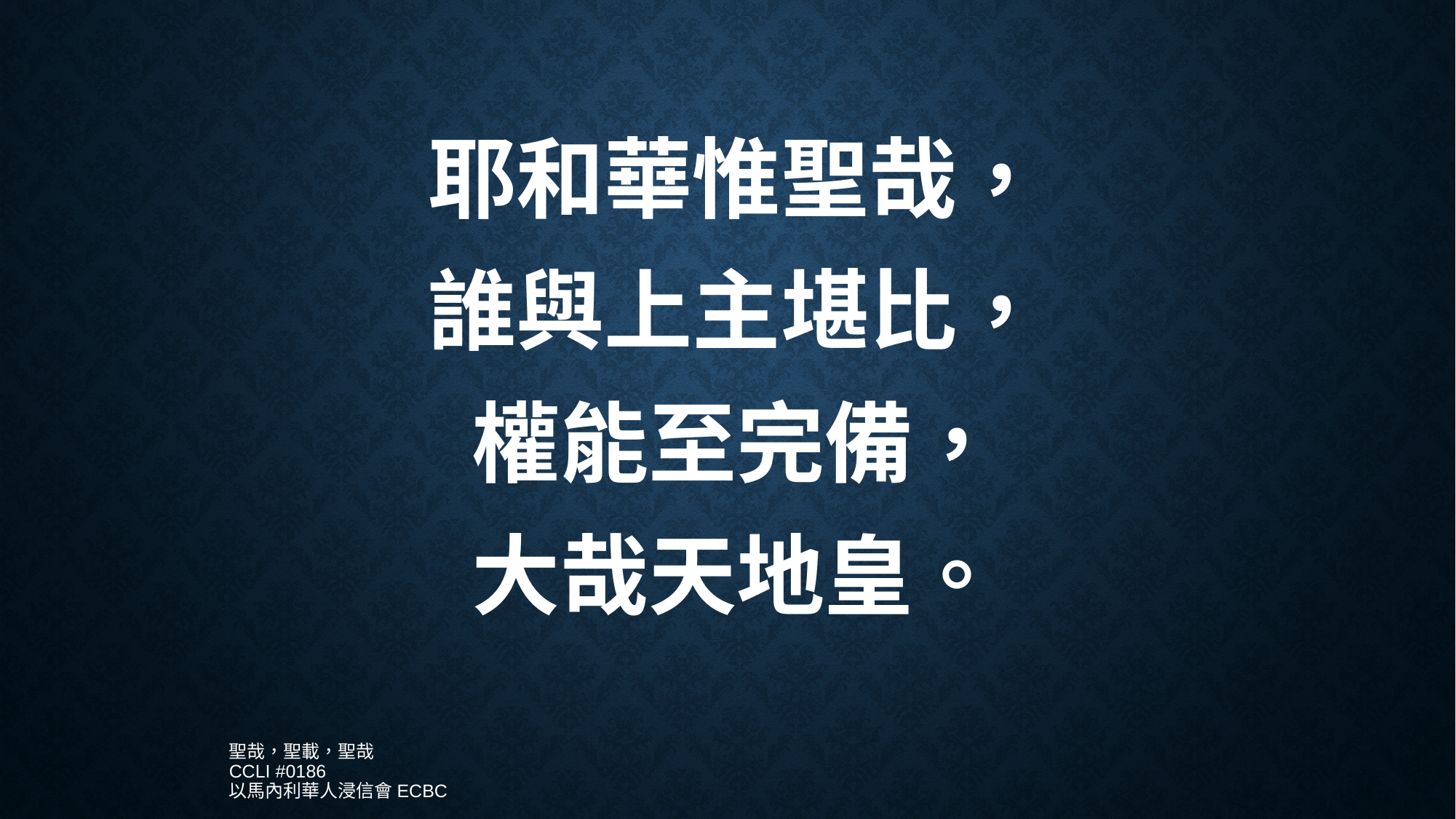

耶和華惟聖哉，
誰與上主堪比，
權能至完備，
大哉天地皇。

聖哉，聖載，聖哉
CCLI #0186
以馬內利華人浸信會ECBC